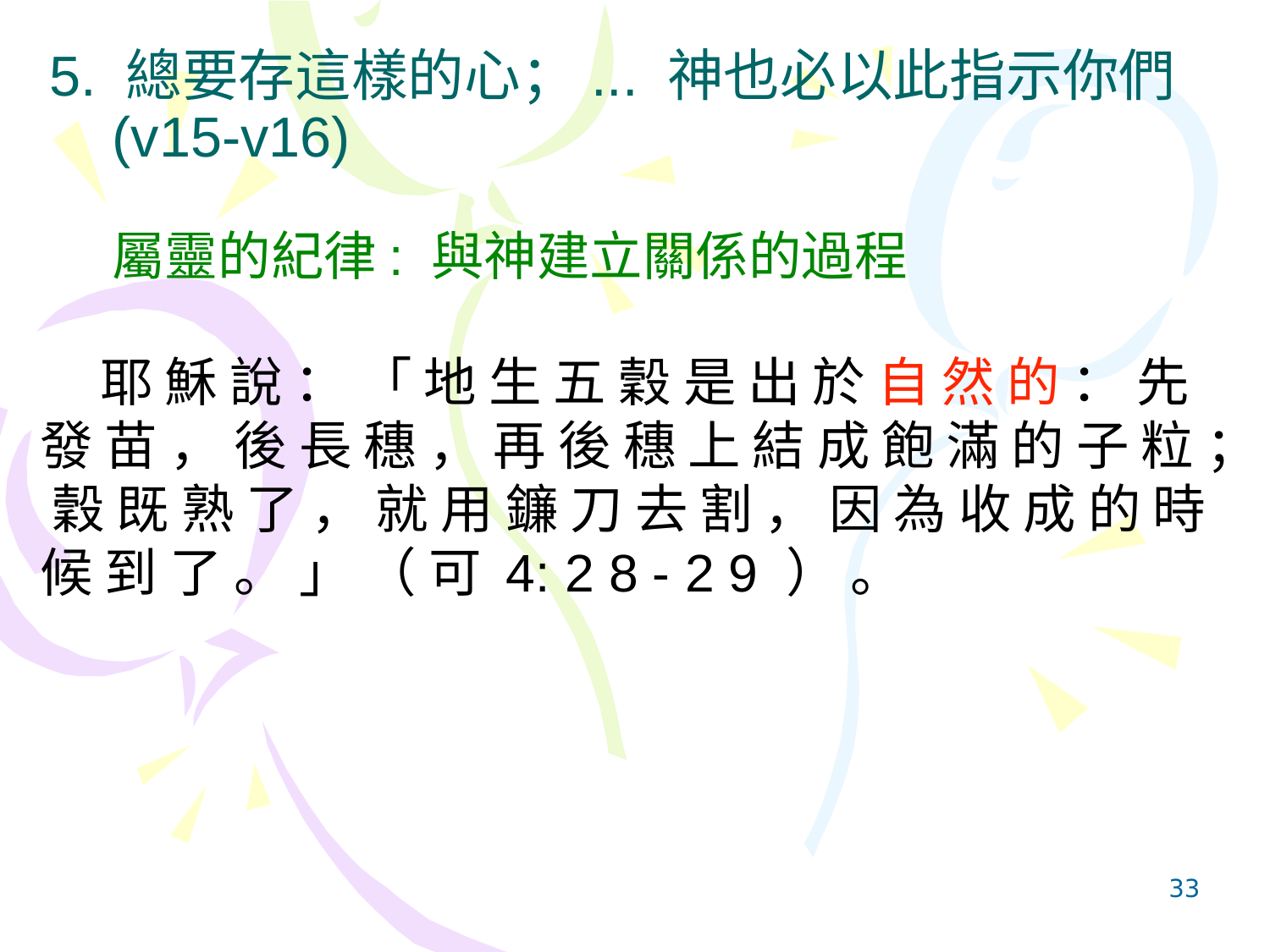

# 5. 總要存這樣的心；... 神也必以此指示你們
    (v15-v16)
     屬靈的紀律: 與神建立關係的過程

    耶 穌 說 ： 「 地 生 五 穀 是 出 於 自 然 的 ： 先 發 苗 ， 後 長 穗 ， 再 後 穗 上 結 成 飽 滿 的 子 粒 ； 穀 既 熟 了 ， 就 用 鐮 刀 去 割 ， 因 為 收 成 的 時 候 到 了 。 」 （ 可 4: 2 8 - 2 9 ） 。

33